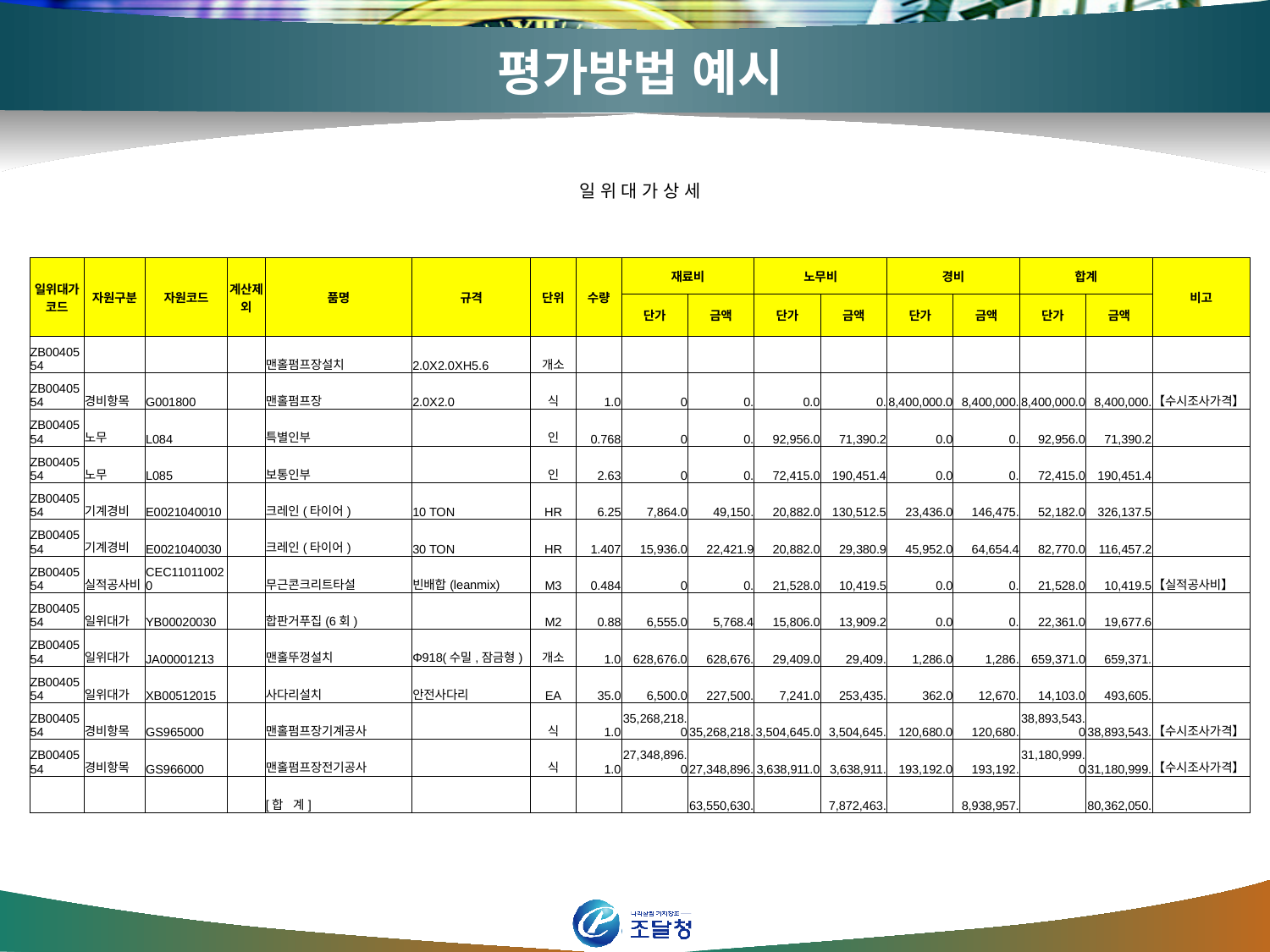

# 평가방법 예시
| 일 위 대 가 상 세 |  |  |  |  |  |  |  |  |  |  |  |  |  |  |  |  |
| --- | --- | --- | --- | --- | --- | --- | --- | --- | --- | --- | --- | --- | --- | --- | --- | --- |
|  |  |  |  |  |  |  |  |  |  |  |  |  |  |  |  |  |
| 일위대가코드 | 자원구분 | 자원코드 | 계산제외 | 품명 | 규격 | 단위 | 수량 | 재료비 |  | 노무비 |  | 경비 |  | 합계 |  | 비고 |
|  |  |  |  |  |  |  |  | 단가 | 금액 | 단가 | 금액 | 단가 | 금액 | 단가 | 금액 |  |
| ZB0040554 |  |  |  | 맨홀펌프장설치 | 2.0X2.0XH5.6 | 개소 |  |  |  |  |  |  |  |  |  |  |
| ZB0040554 | 경비항목 | G001800 |  | 맨홀펌프장 | 2.0X2.0 | 식 | 1.0 | 0 | 0. | 0.0 | 0. | 8,400,000.0 | 8,400,000. | 8,400,000.0 | 8,400,000. | 【수시조사가격】 |
| ZB0040554 | 노무 | L084 |  | 특별인부 |  | 인 | 0.768 | 0 | 0. | 92,956.0 | 71,390.2 | 0.0 | 0. | 92,956.0 | 71,390.2 |  |
| ZB0040554 | 노무 | L085 |  | 보통인부 |  | 인 | 2.63 | 0 | 0. | 72,415.0 | 190,451.4 | 0.0 | 0. | 72,415.0 | 190,451.4 |  |
| ZB0040554 | 기계경비 | E0021040010 |  | 크레인(타이어) | 10 TON | HR | 6.25 | 7,864.0 | 49,150. | 20,882.0 | 130,512.5 | 23,436.0 | 146,475. | 52,182.0 | 326,137.5 |  |
| ZB0040554 | 기계경비 | E0021040030 |  | 크레인(타이어) | 30 TON | HR | 1.407 | 15,936.0 | 22,421.9 | 20,882.0 | 29,380.9 | 45,952.0 | 64,654.4 | 82,770.0 | 116,457.2 |  |
| ZB0040554 | 실적공사비 | CEC110110020 |  | 무근콘크리트타설 | 빈배합(leanmix) | M3 | 0.484 | 0 | 0. | 21,528.0 | 10,419.5 | 0.0 | 0. | 21,528.0 | 10,419.5 | 【실적공사비】 |
| ZB0040554 | 일위대가 | YB00020030 |  | 합판거푸집(6회) |  | M2 | 0.88 | 6,555.0 | 5,768.4 | 15,806.0 | 13,909.2 | 0.0 | 0. | 22,361.0 | 19,677.6 |  |
| ZB0040554 | 일위대가 | JA00001213 |  | 맨홀뚜껑설치 | Φ918(수밀,잠금형) | 개소 | 1.0 | 628,676.0 | 628,676. | 29,409.0 | 29,409. | 1,286.0 | 1,286. | 659,371.0 | 659,371. |  |
| ZB0040554 | 일위대가 | XB00512015 |  | 사다리설치 | 안전사다리 | EA | 35.0 | 6,500.0 | 227,500. | 7,241.0 | 253,435. | 362.0 | 12,670. | 14,103.0 | 493,605. |  |
| ZB0040554 | 경비항목 | GS965000 |  | 맨홀펌프장기계공사 |  | 식 | 1.0 | 35,268,218.0 | 35,268,218. | 3,504,645.0 | 3,504,645. | 120,680.0 | 120,680. | 38,893,543.0 | 38,893,543. | 【수시조사가격】 |
| ZB0040554 | 경비항목 | GS966000 |  | 맨홀펌프장전기공사 |  | 식 | 1.0 | 27,348,896.0 | 27,348,896. | 3,638,911.0 | 3,638,911. | 193,192.0 | 193,192. | 31,180,999.0 | 31,180,999. | 【수시조사가격】 |
|  |  |  |  | [합 계] |  |  |  |  | 63,550,630. |  | 7,872,463. |  | 8,938,957. |  | 80,362,050. |  |